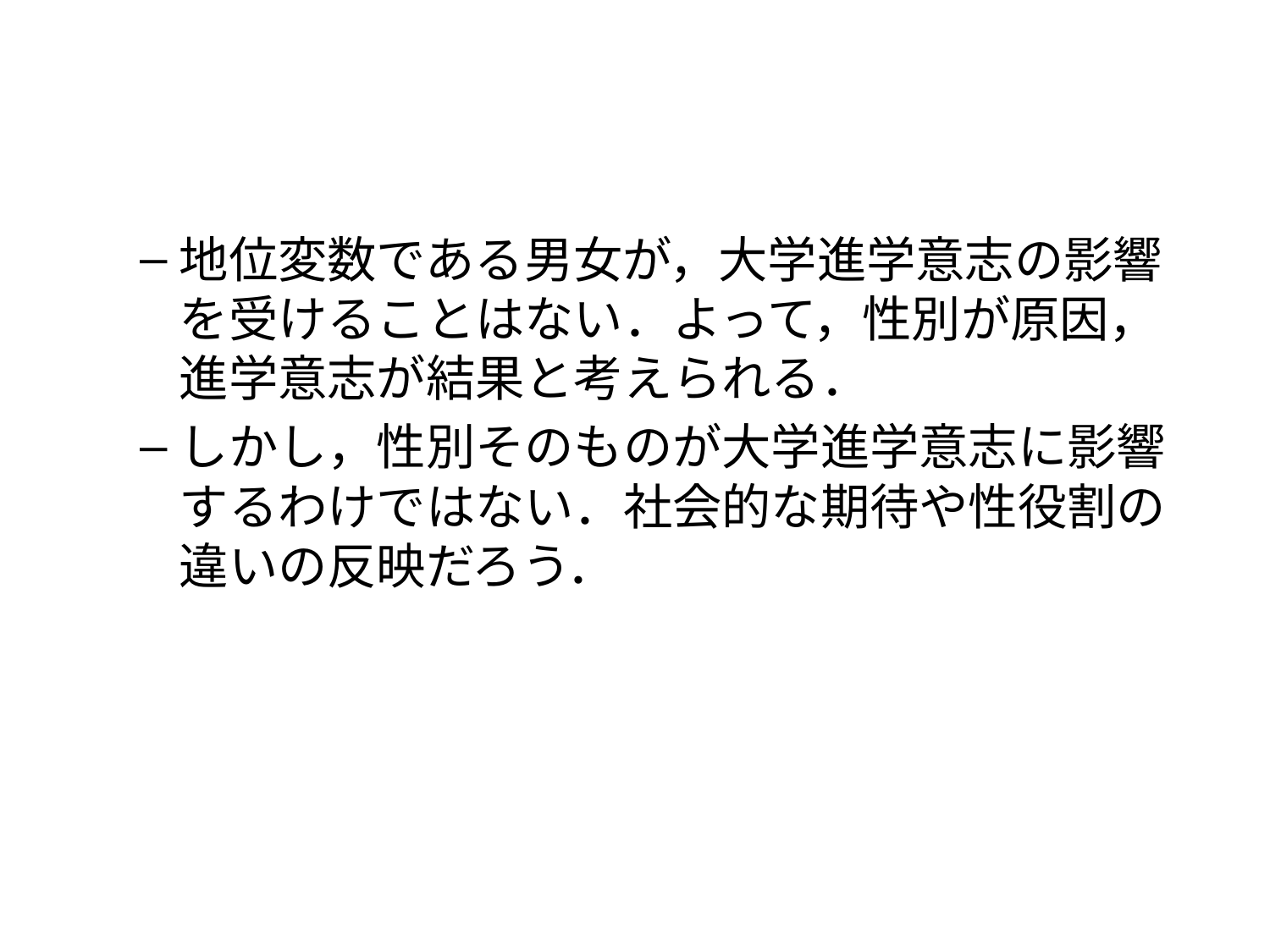

#
地位変数である男女が，大学進学意志の影響を受けることはない．よって，性別が原因，進学意志が結果と考えられる．
しかし，性別そのものが大学進学意志に影響するわけではない．社会的な期待や性役割の違いの反映だろう．